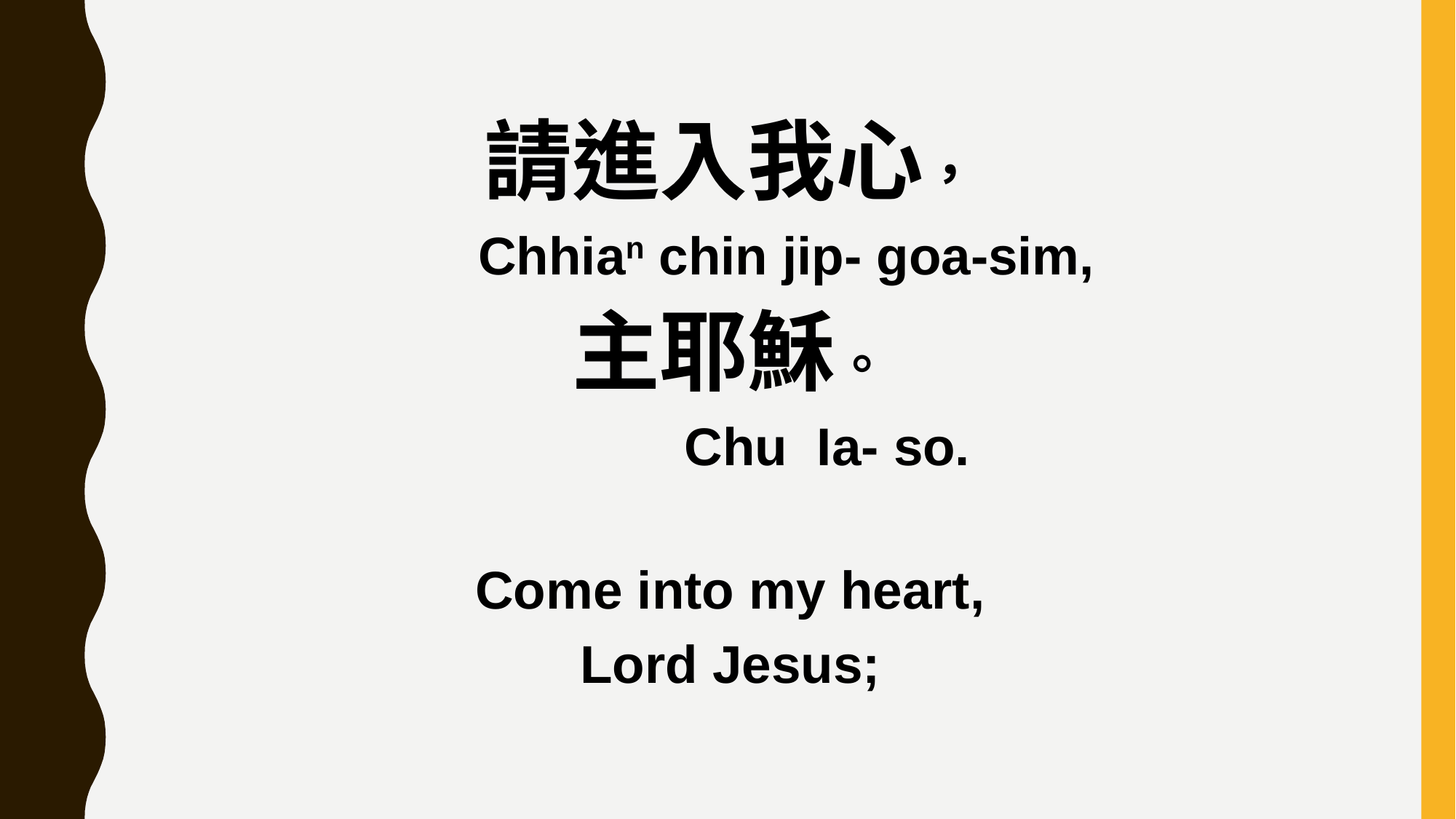

請進入我心，
                   Chhian chin jip- goa-sim,
主耶穌。
                                 Chu  Ia- so.

Come into my heart,
Lord Jesus;